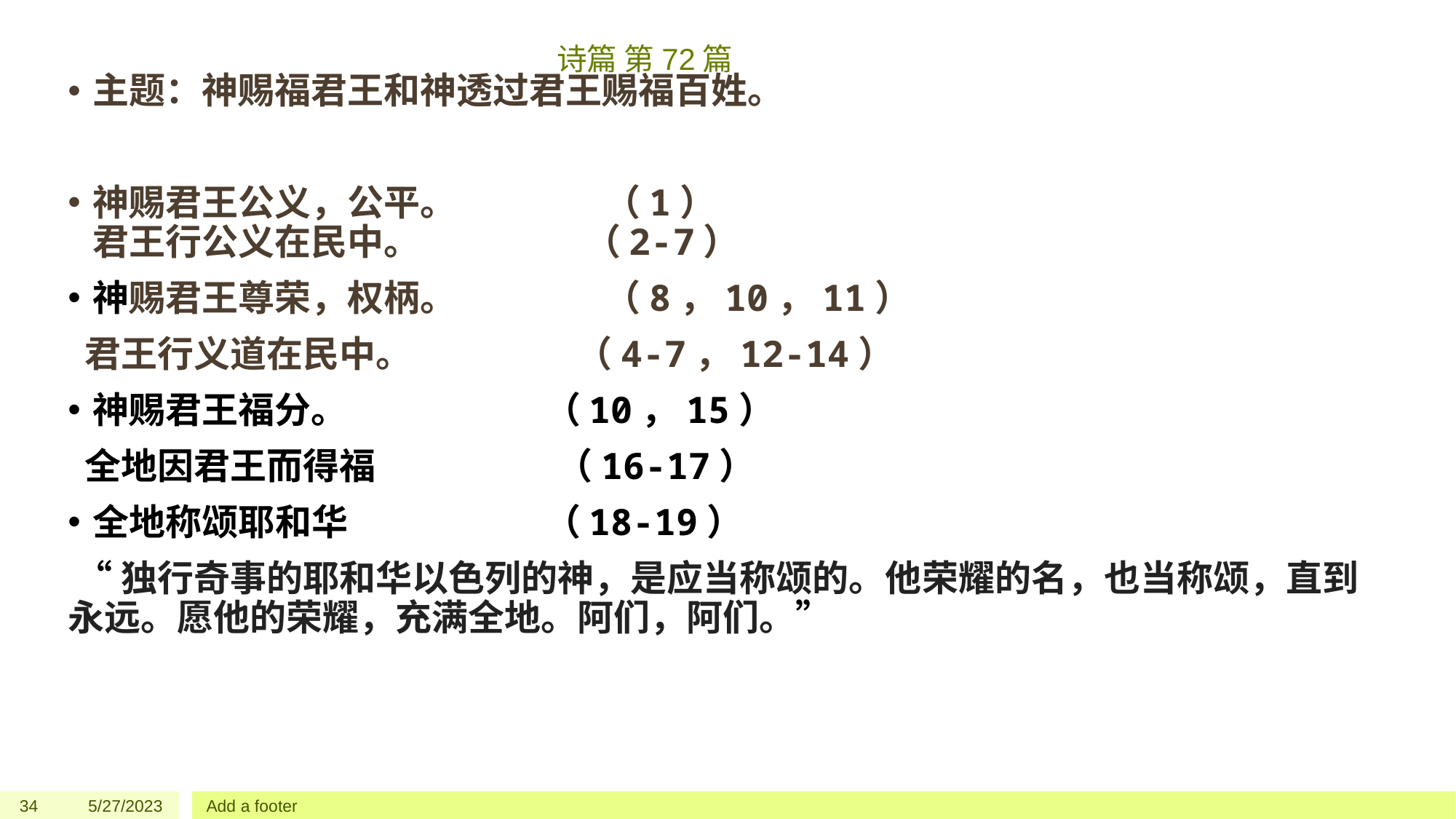

# 诗篇 第72篇
主题：神赐福君王和神透过君王赐福百姓。

神赐君王公义，公平。                  （1）
君王行公义在民中。                    （2-7）
神赐君王尊荣，权柄。                  （8，10，11）
 君王行义道在民中。                    （4-7，12-14）
神赐君王福分。                        （10，15）
 全地因君王而得福                      （16-17）
全地称颂耶和华                        （18-19）
 “独行奇事的耶和华以色列的神，是应当称颂的。他荣耀的名，也当称颂，直到永远。愿他的荣耀，充满全地。阿们，阿们。”
34
5/27/2023
Add a footer